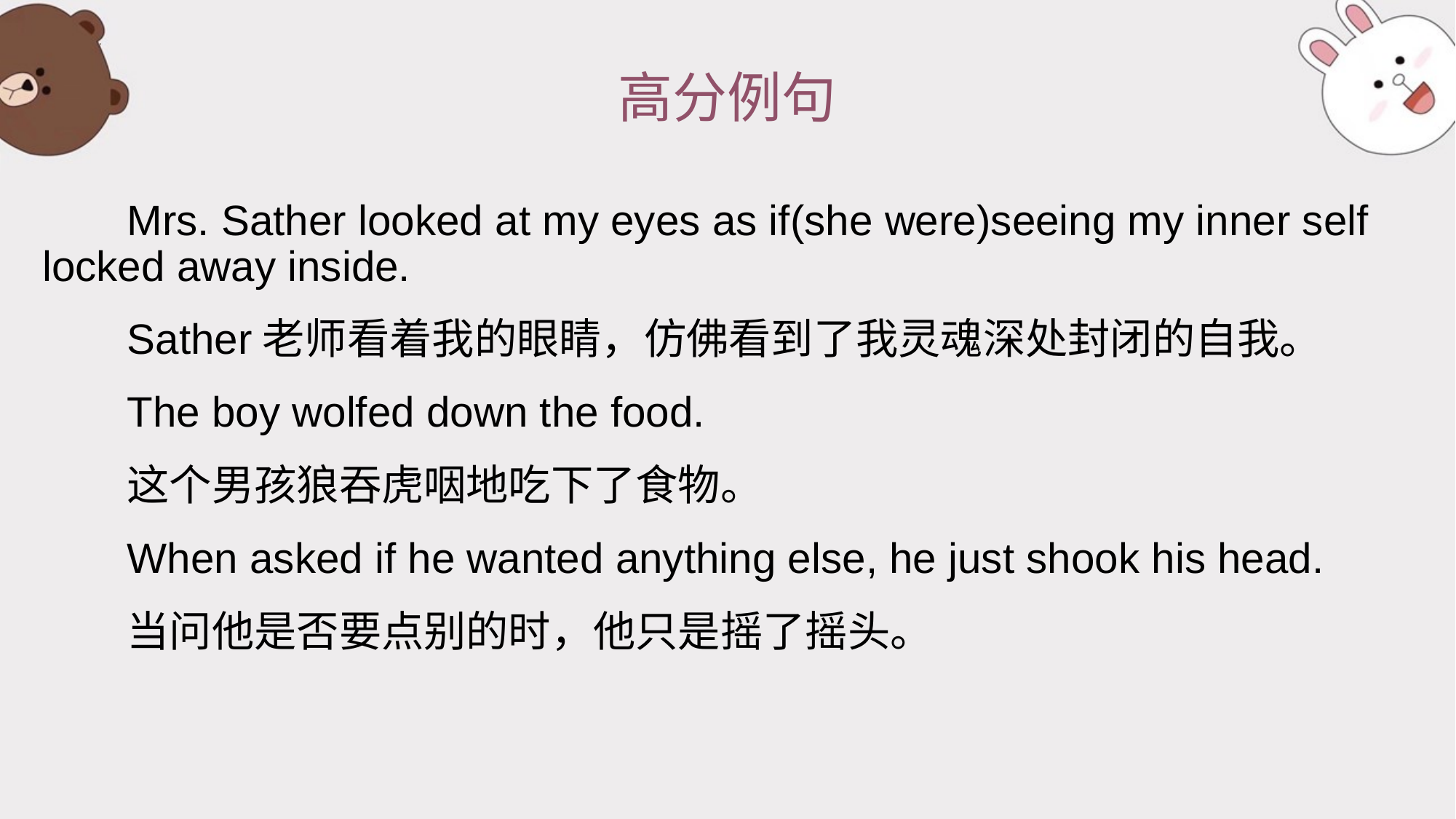

# 高分例句
Mrs. Sather looked at my eyes as if(she were)seeing my inner self locked away inside.
Sather老师看着我的眼睛，仿佛看到了我灵魂深处封闭的自我。
The boy wolfed down the food.
这个男孩狼吞虎咽地吃下了食物。
When asked if he wanted anything else, he just shook his head.
当问他是否要点别的时，他只是摇了摇头。